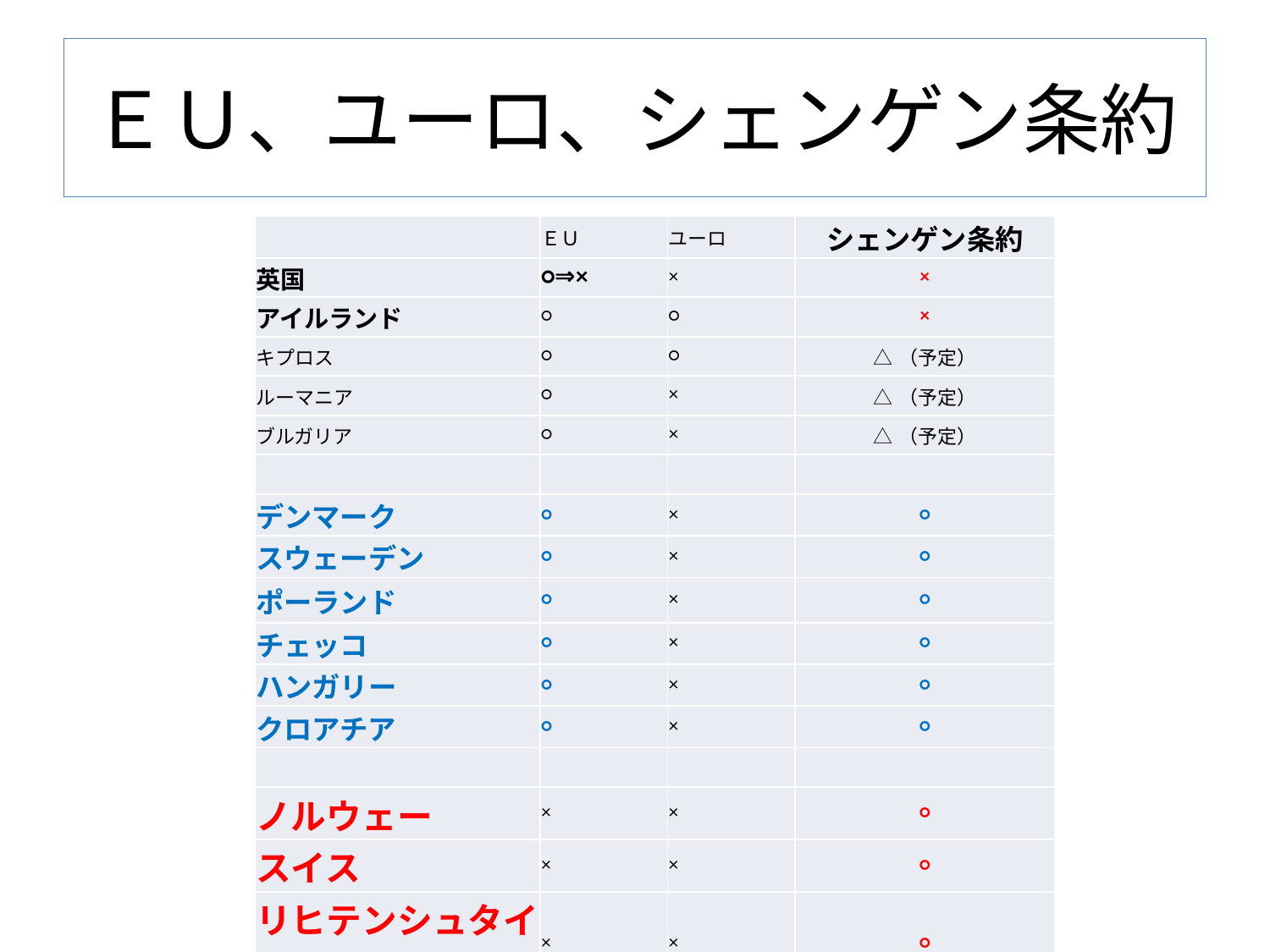

# ＥＵ、ユーロ、シェンゲン条約
|  | ＥＵ | ユーロ | シェンゲン条約 |
| --- | --- | --- | --- |
| 英国 | ○⇒× | × | × |
| アイルランド | ○ | ○ | × |
| キプロス | ○ | ○ | △（予定） |
| ルーマニア | ○ | × | △（予定） |
| ブルガリア | ○ | × | △（予定） |
|  |  |  |  |
| デンマーク | ○ | × | ○ |
| スウェーデン | ○ | × | ○ |
| ポーランド | ○ | × | ○ |
| チェッコ | ○ | × | ○ |
| ハンガリー | ○ | × | ○ |
| クロアチア | ○ | × | ○ |
|  |  |  |  |
| ノルウェー | × | × | ○ |
| スイス | × | × | ○ |
| リヒテンシュタイン | × | × | ○ |
| アイスランド | × | × | ○ |